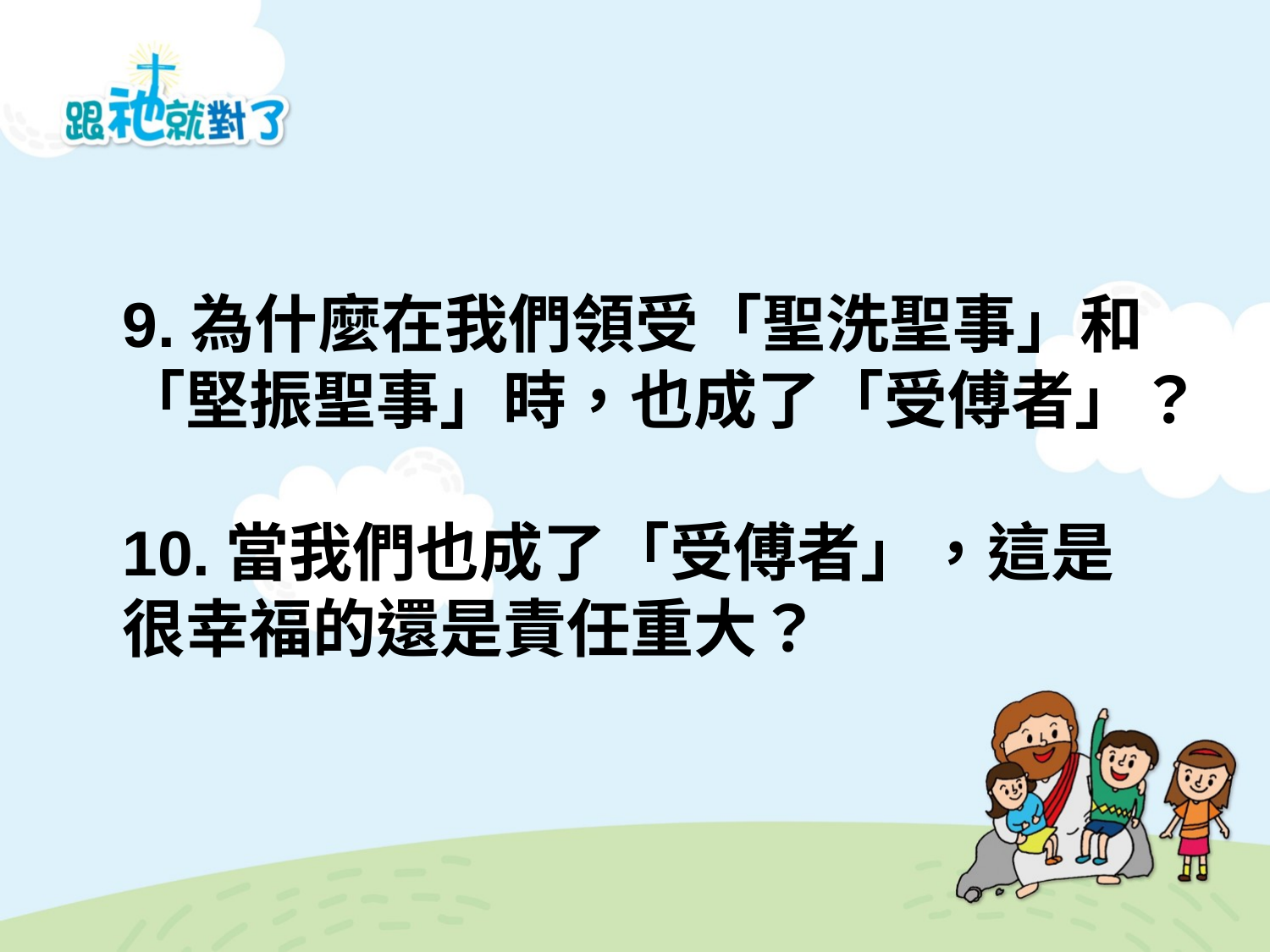

9.為什麼在我們領受「聖洗聖事」和「堅振聖事」時，也成了「受傅者」？

10.當我們也成了「受傅者」，這是很幸福的還是責任重大？